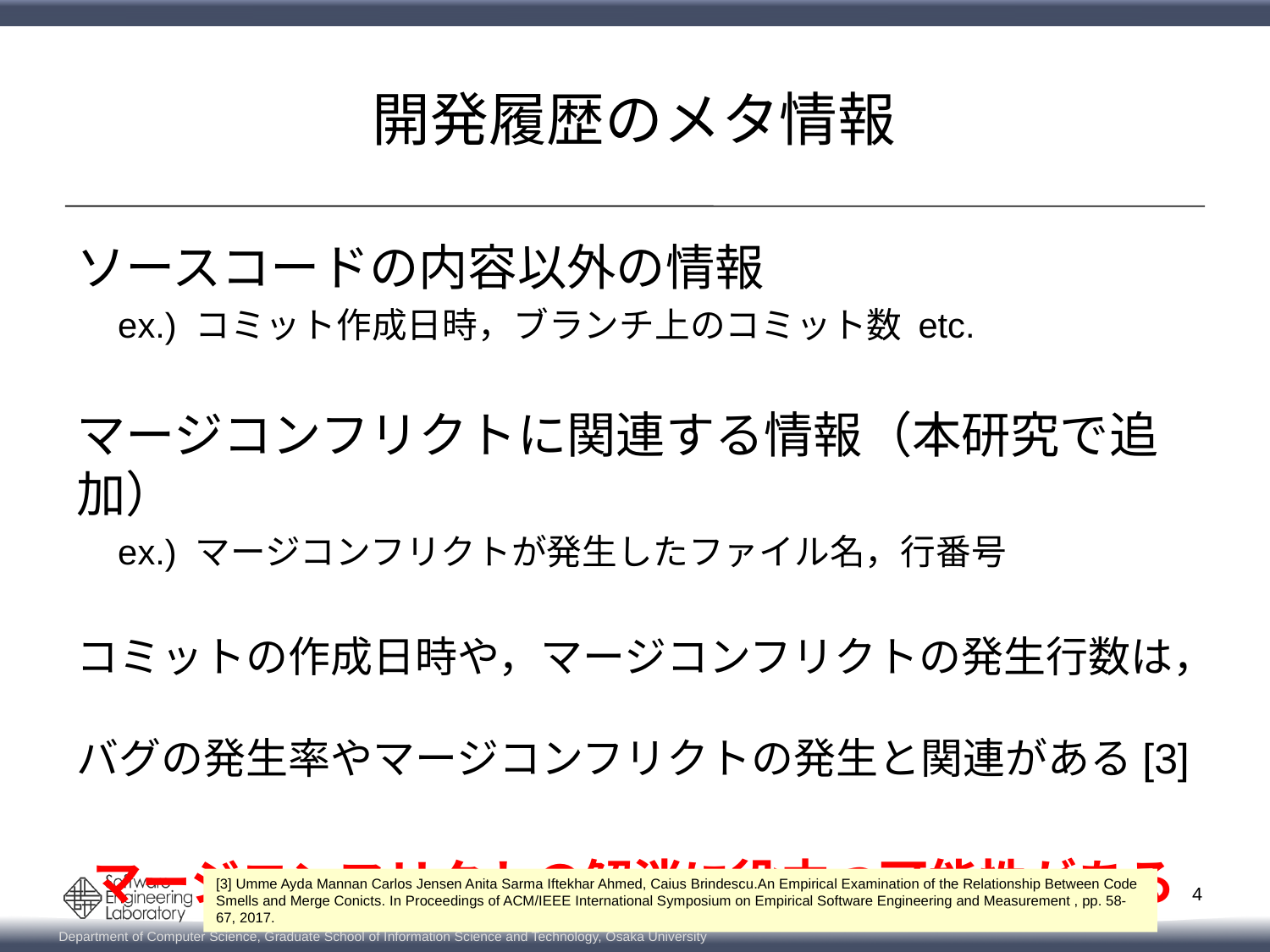

# 開発履歴のメタ情報
ソースコードの内容以外の情報
ex.) コミット作成日時，ブランチ上のコミット数 etc.

マージコンフリクトに関連する情報（本研究で追加）
ex.) マージコンフリクトが発生したファイル名，行番号

コミットの作成日時や，マージコンフリクトの発生行数は，
バグの発生率やマージコンフリクトの発生と関連がある[3]

マージコンフリクトの解消に役立つ可能性がある
[3] Umme Ayda Mannan Carlos Jensen Anita Sarma Iftekhar Ahmed, Caius Brindescu.An Empirical Examination of the Relationship Between Code Smells and Merge Conicts. In Proceedings of ACM/IEEE International Symposium on Empirical Software Engineering and Measurement , pp. 58-67, 2017.
4